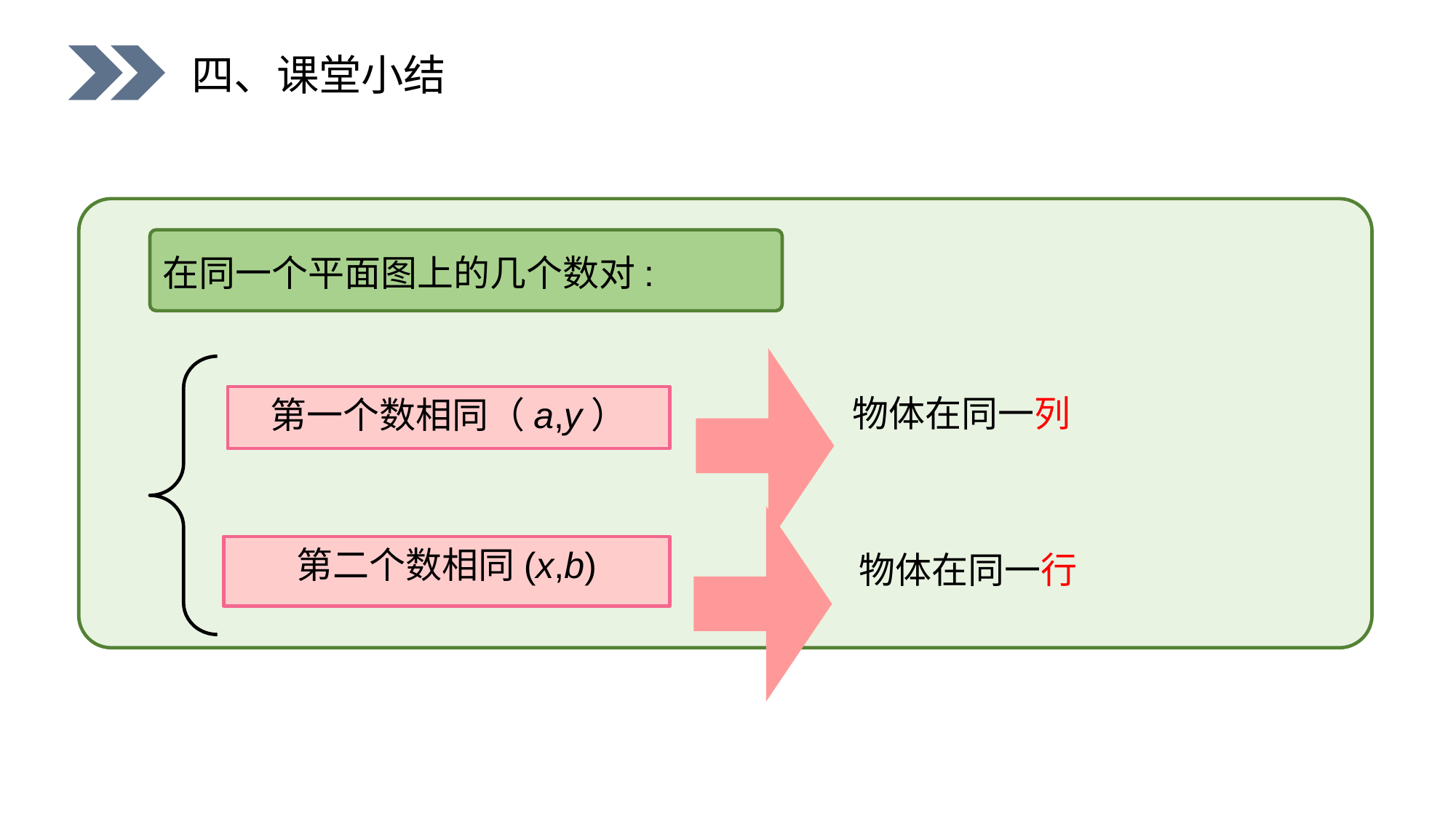

四、课堂小结

在同一个平面图上的几个数对:

物体在同一列
第一个数相同（a,y）

第二个数相同(x,b)
物体在同一行